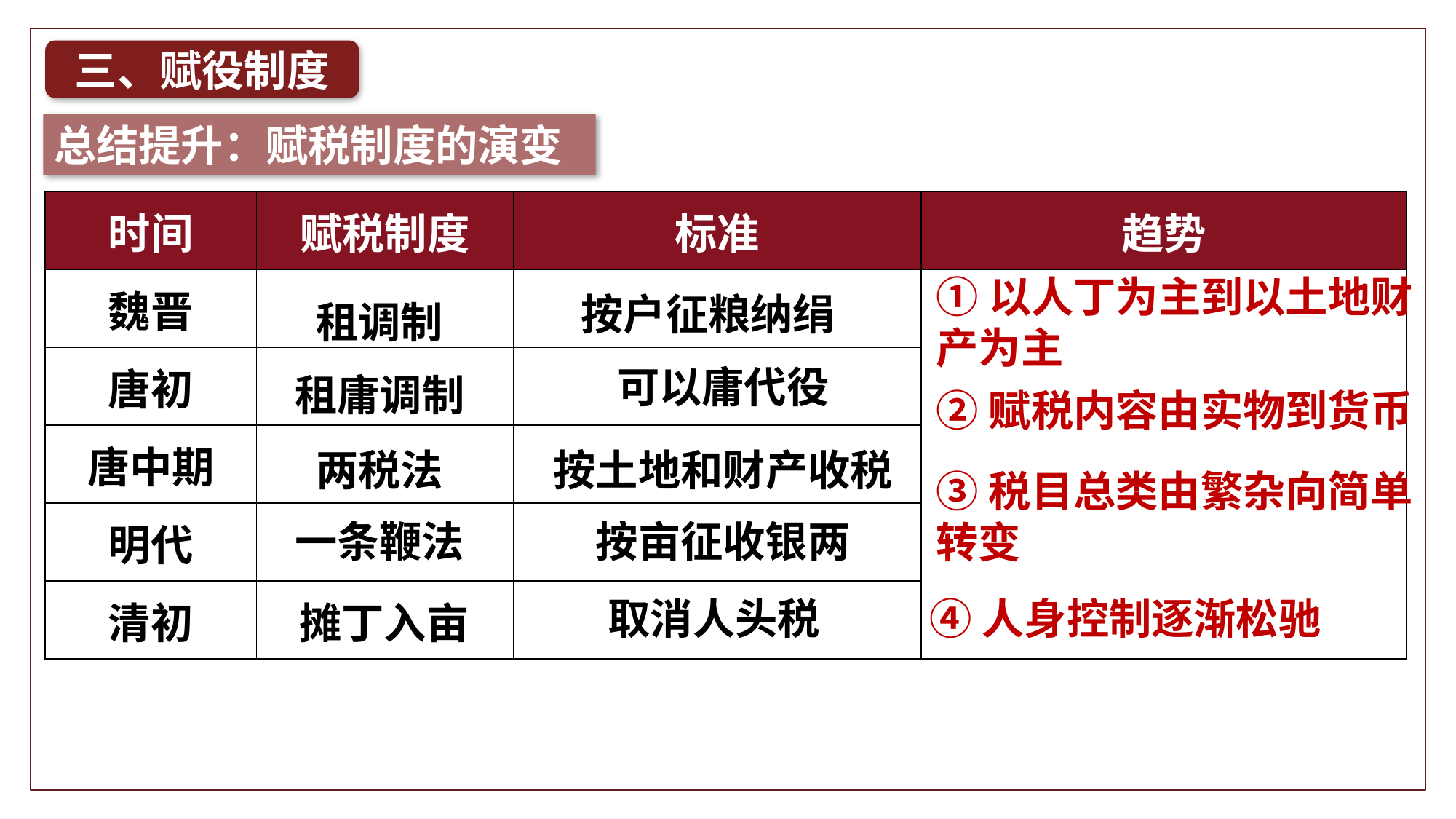

三、赋役制度
总结提升：赋税制度的演变
| 时间 | 赋税制度 | 标准 | 趋势 |
| --- | --- | --- | --- |
| 魏晋 |  |  |  |
| 唐初 |  |  |  |
| 唐中期 |  |  |  |
| 明代 |  |  |  |
| 清初 |  |  |  |
①以人丁为主到以土地财产为主
按户征粮纳绢
租调制
可以庸代役
租庸调制
②赋税内容由实物到货币
两税法
按土地和财产收税
③税目总类由繁杂向简单转变
一条鞭法
按亩征收银两
取消人头税
④人身控制逐渐松驰
摊丁入亩